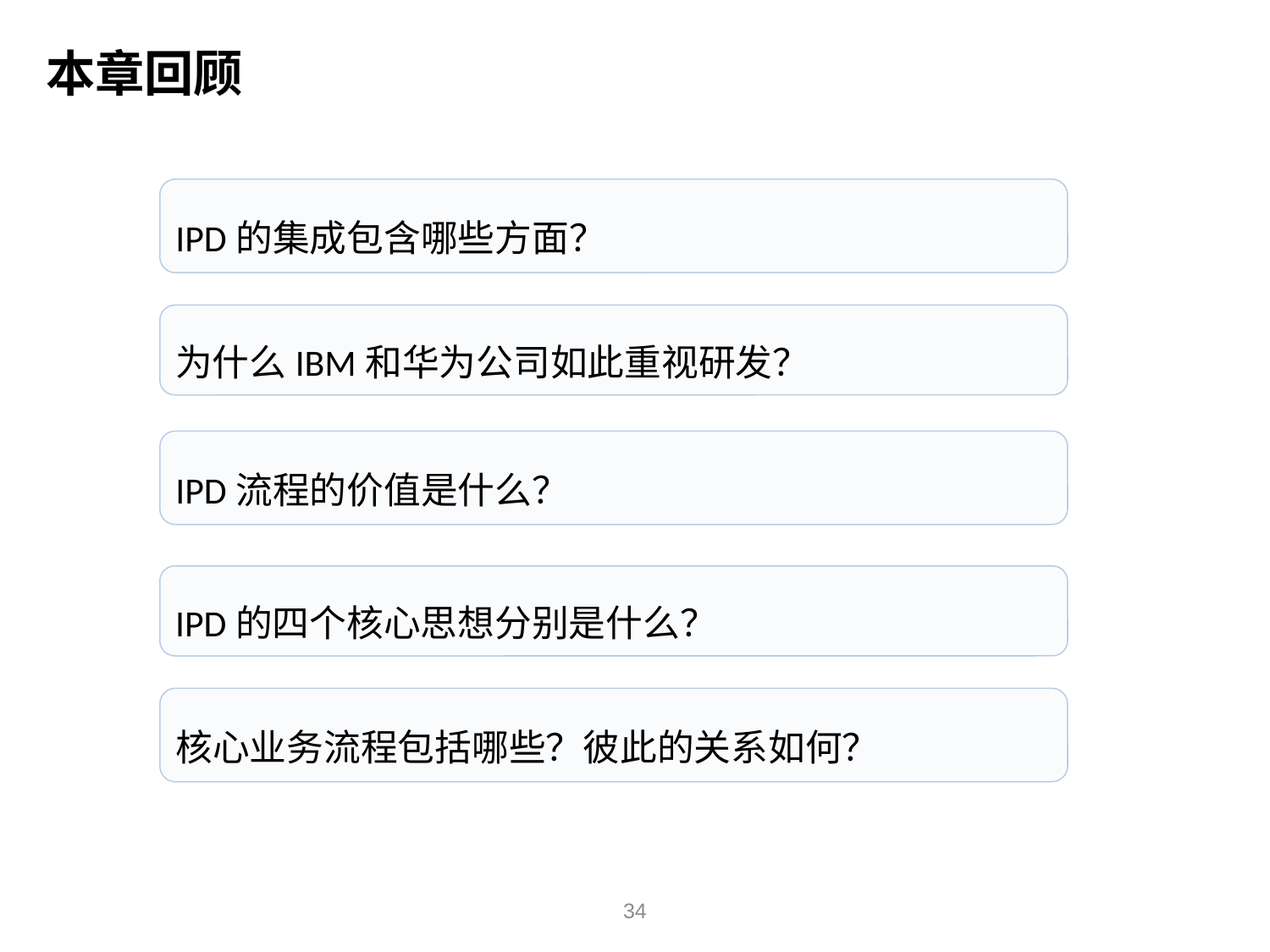

本章回顾
IPD的集成包含哪些方面？
为什么IBM和华为公司如此重视研发？
IPD流程的价值是什么？
IPD的四个核心思想分别是什么？
核心业务流程包括哪些？彼此的关系如何？
34